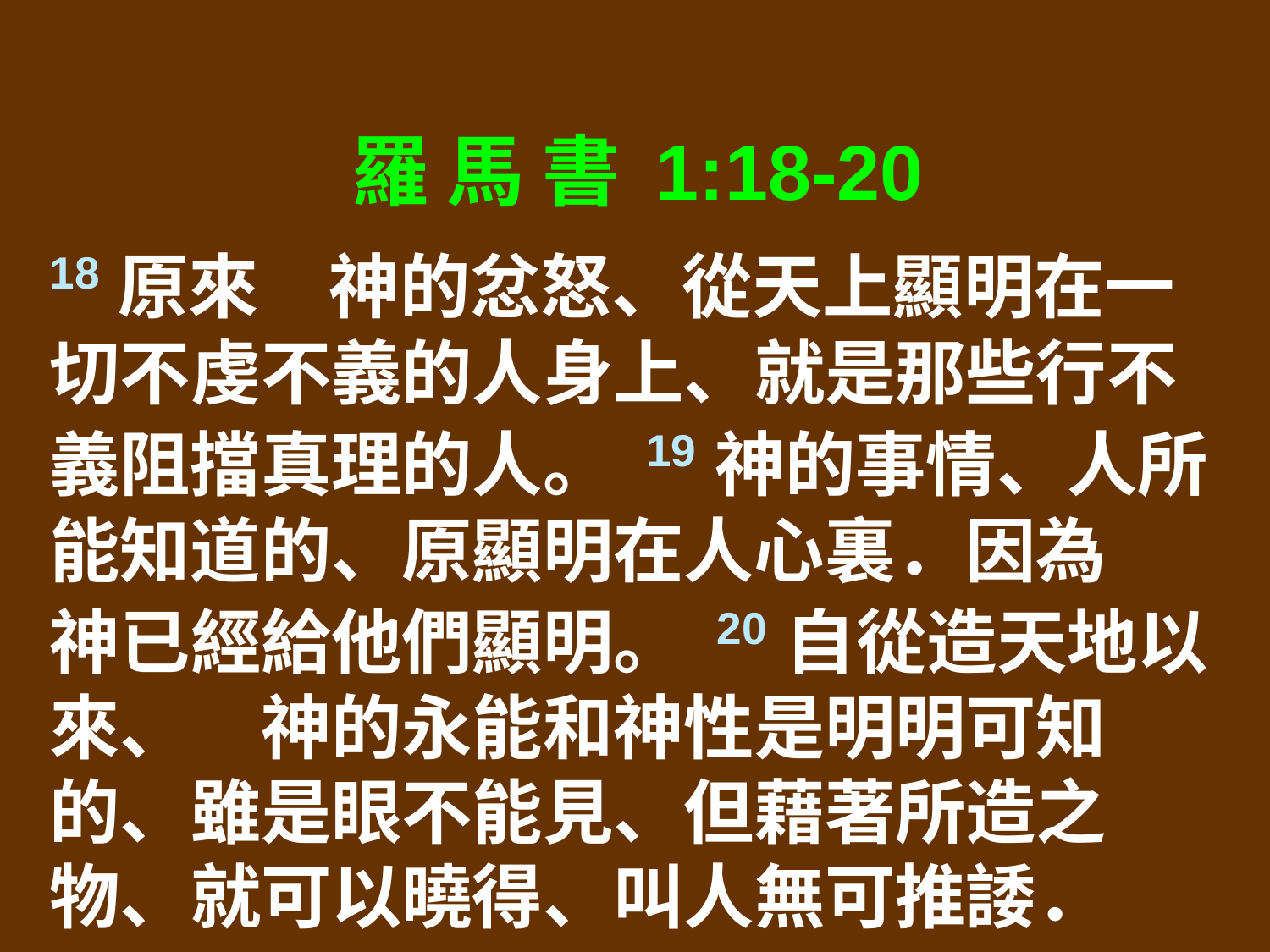

羅 馬 書 1:18-20
18原來　神的忿怒、從天上顯明在一切不虔不義的人身上、就是那些行不義阻擋真理的人。 19神的事情、人所能知道的、原顯明在人心裏．因為　神已經給他們顯明。 20自從造天地以來、　神的永能和神性是明明可知的、雖是眼不能見、但藉著所造之物、就可以曉得、叫人無可推諉．